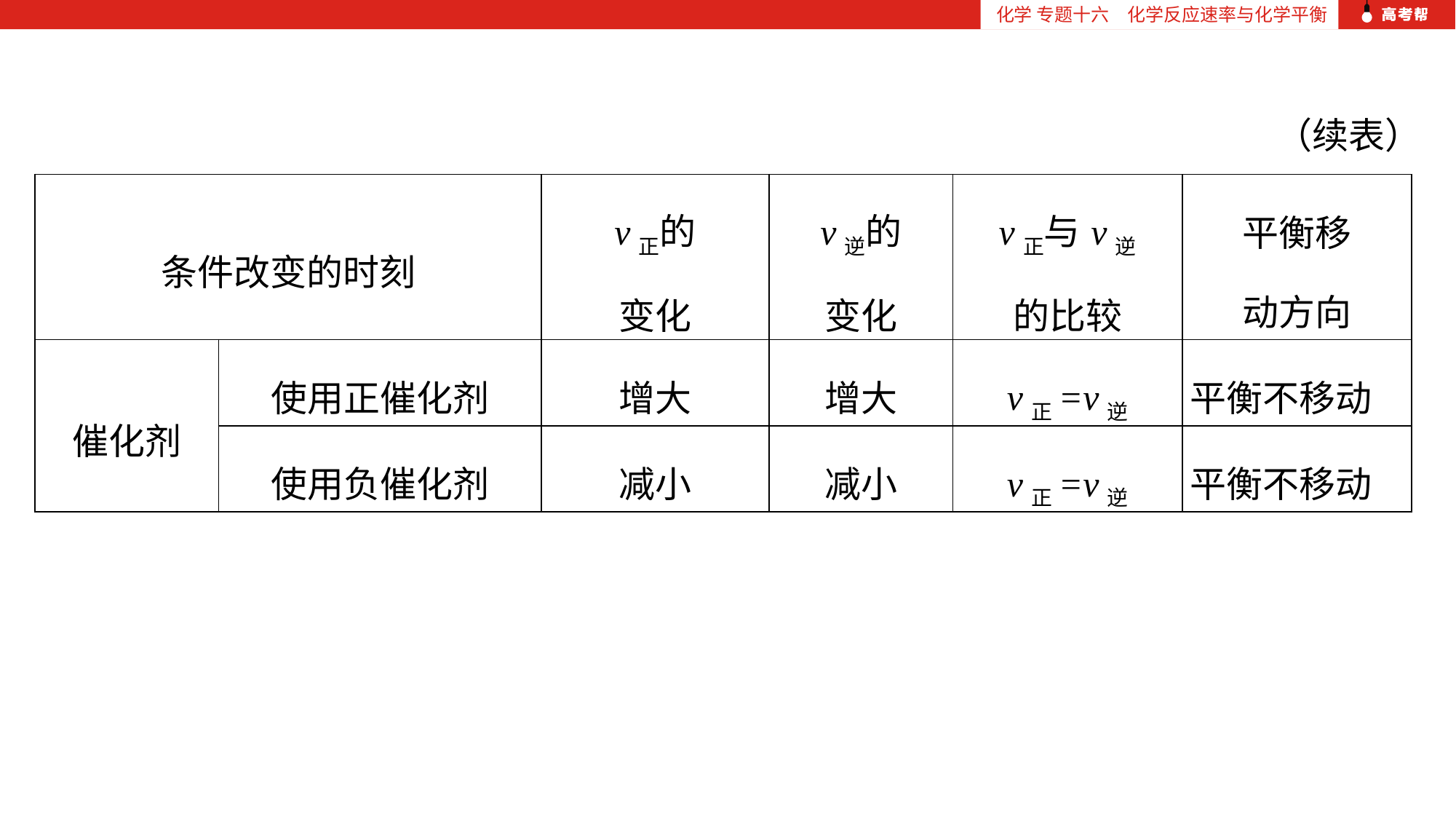

化学 专题十六　化学反应速率与化学平衡
（续表）
| 条件改变的时刻 |  | v正的 变化 | v逆的 变化 | v正与v逆 的比较 | 平衡移 动方向 |
| --- | --- | --- | --- | --- | --- |
| 催化剂 | 使用正催化剂 | 增大 | 增大 | v正=v逆 | 平衡不移动 |
|  | 使用负催化剂 | 减小 | 减小 | v正=v逆 | 平衡不移动 |